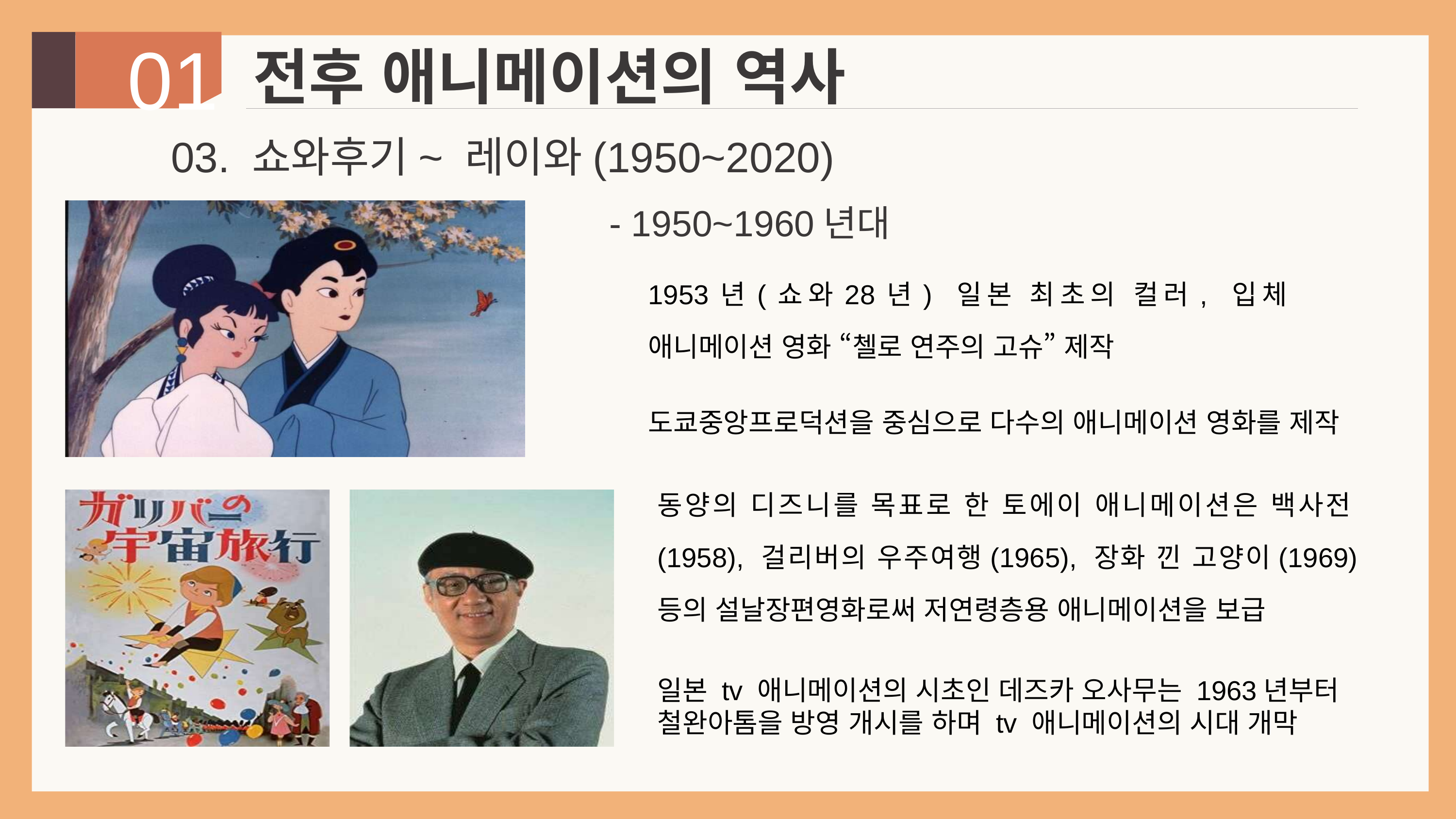

전후 애니메이션의 역사

01
03. 쇼와후기~ 레이와(1950~2020)
- 1950~1960년대

1953년(쇼와28년) 일본 최초의 컬러, 입체 애니메이션 영화 “첼로 연주의 고슈” 제작

도쿄중앙프로덕션을 중심으로 다수의 애니메이션 영화를 제작

동양의 디즈니를 목표로 한 토에이 애니메이션은 백사전(1958), 걸리버의 우주여행(1965), 장화 낀 고양이(1969) 등의 설날장편영화로써 저연령층용 애니메이션을 보급

일본 tv 애니메이션의 시초인 데즈카 오사무는 1963년부터 철완아톰을 방영 개시를 하며 tv 애니메이션의 시대 개막